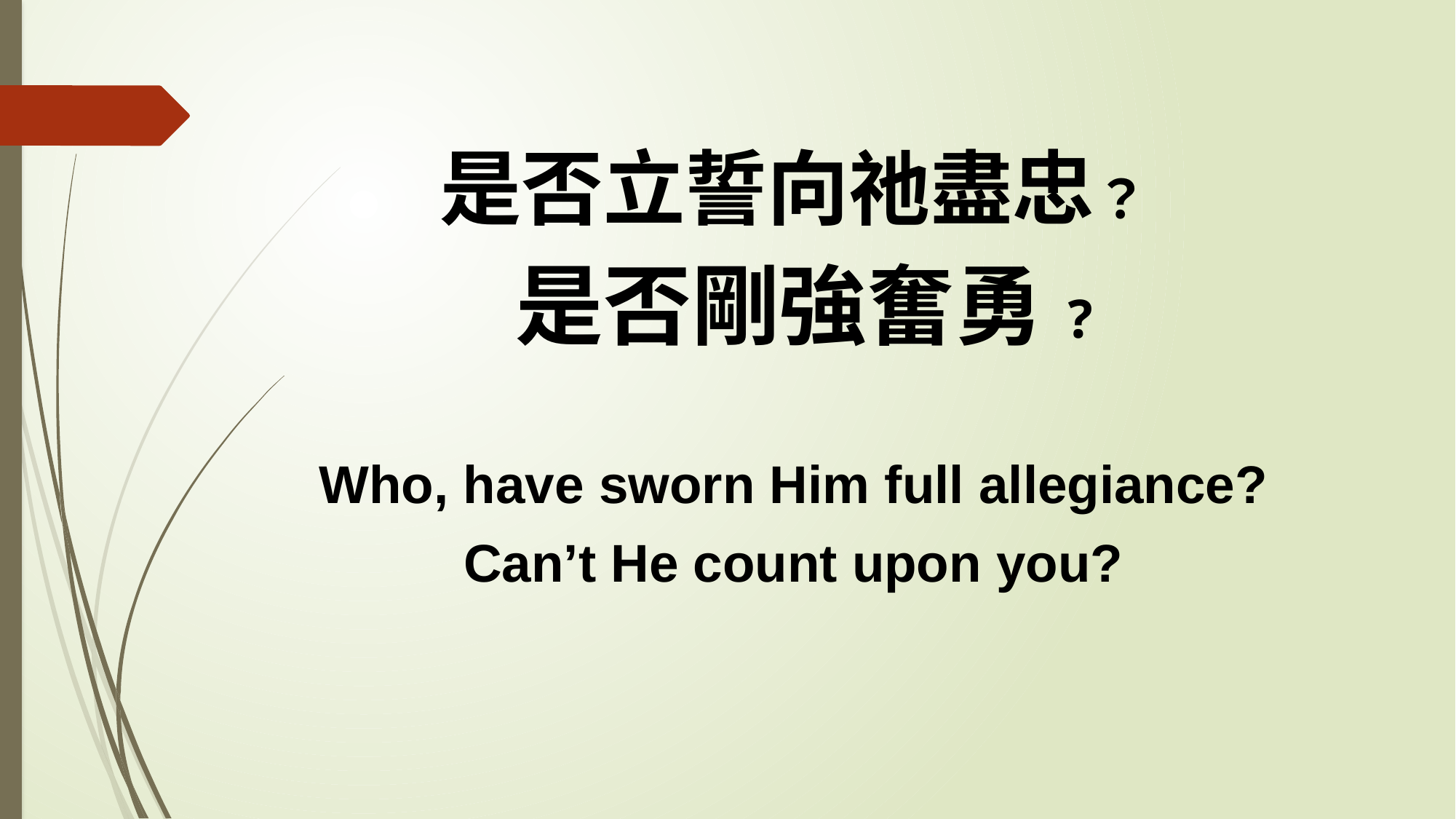

是否立誓向祂盡忠？
 是否剛強奮勇?

Who, have sworn Him full allegiance?
Can’t He count upon you?